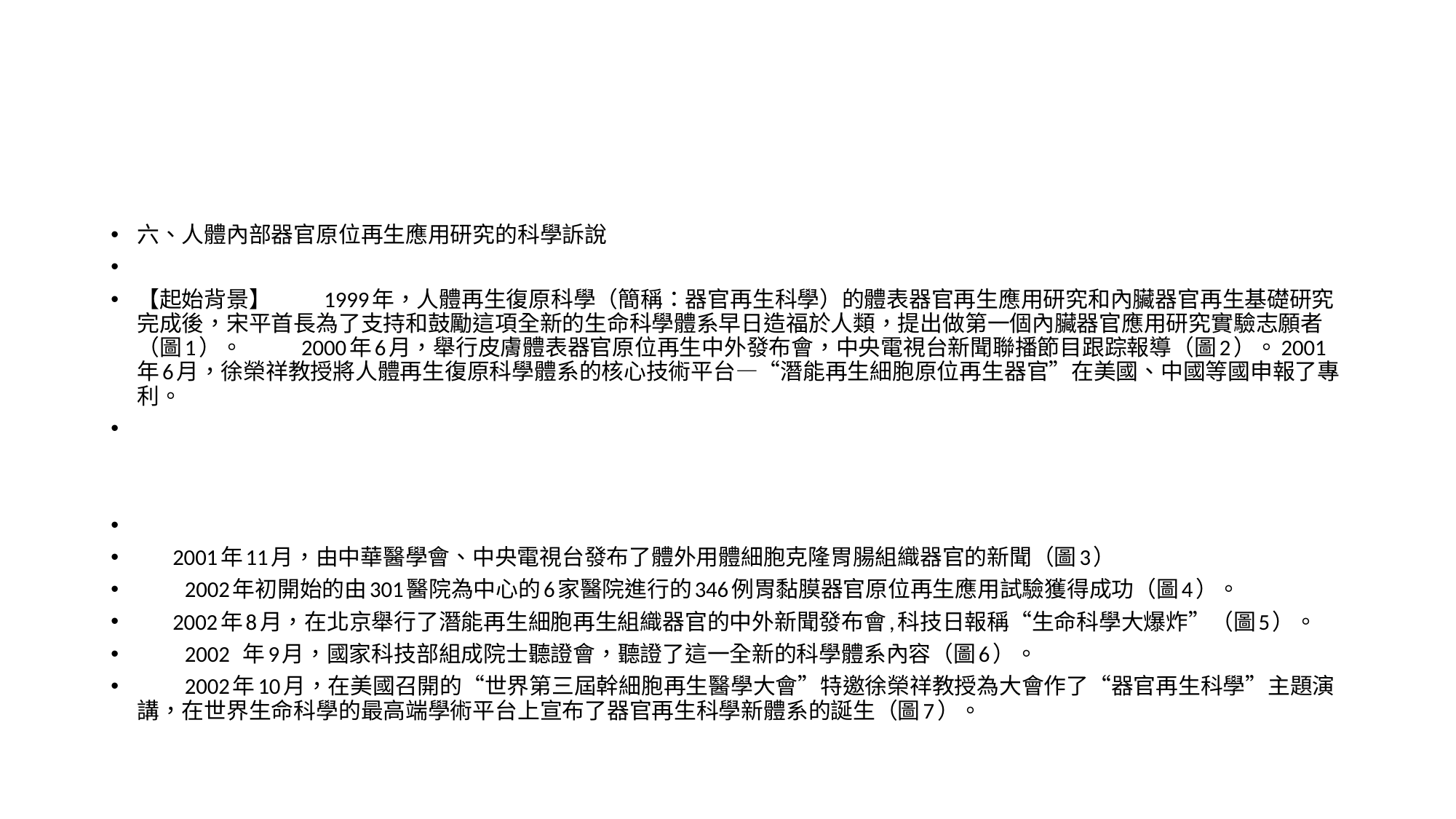

#
六、人體內部器官原位再生應用研究的科學訴說

【起始背景】 　　1999年，人體再生復原科學（簡稱：器官再生科學）的體表器官再生應用研究和內臟器官再生基礎研究完成後，宋平首長為了支持和鼓勵這項全新的生命科學體系早日造福於人類，提出做第一個內臟器官應用研究實驗志願者（圖1）。  　　2000年6月，舉行皮膚體表器官原位再生中外發布會，中央電視台新聞聯播節目跟踪報導（圖2）。2001年6月，徐榮祥教授將人體再生復原科學體系的核心技術平台—“潛能再生細胞原位再生器官”在美國、中國等國申報了專利。

　  2001年11月，由中華醫學會、中央電視台發布了體外用體細胞克隆胃腸組織器官的新聞（圖3）
　　2002年初開始的由301醫院為中心的6家醫院進行的346例胃黏膜器官原位再生應用試驗獲得成功（圖4）。
　  2002年8月，在北京舉行了潛能再生細胞再生組織器官的中外新聞發布會,科技日報稱“生命科學大爆炸”（圖5）。
　　2002  年9月，國家科技部組成院士聽證會，聽證了這一全新的科學體系內容（圖6）。
　　2002年10月，在美國召開的“世界第三屆幹細胞再生醫學大會”特邀徐榮祥教授為大會作了“器官再生科學”主題演講，在世界生命科學的最高端學術平台上宣布了器官再生科學新體系的誕生（圖7）。